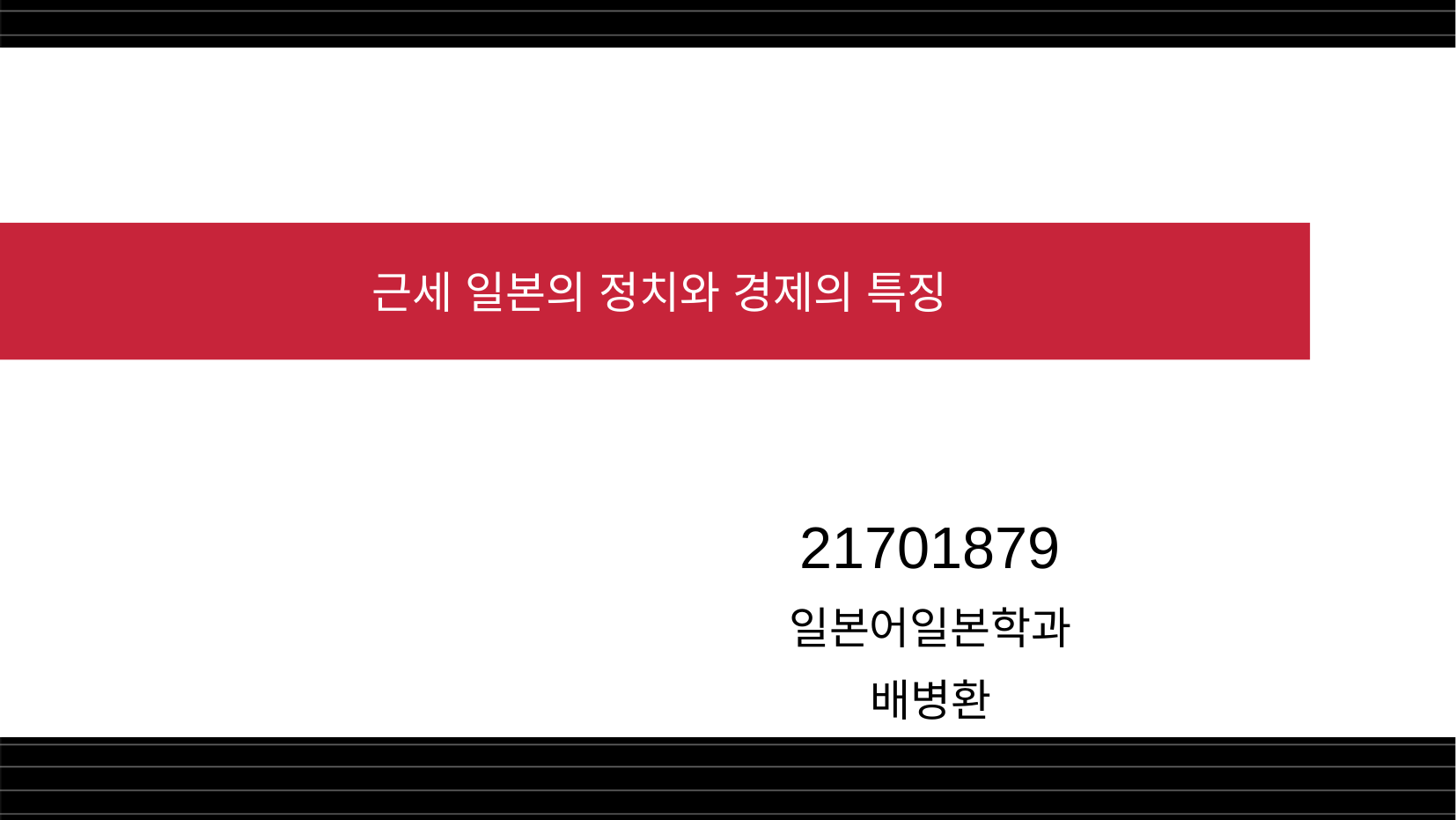

근세 일본의 정치와 경제의 특징
21701879
일본어일본학과
배병환